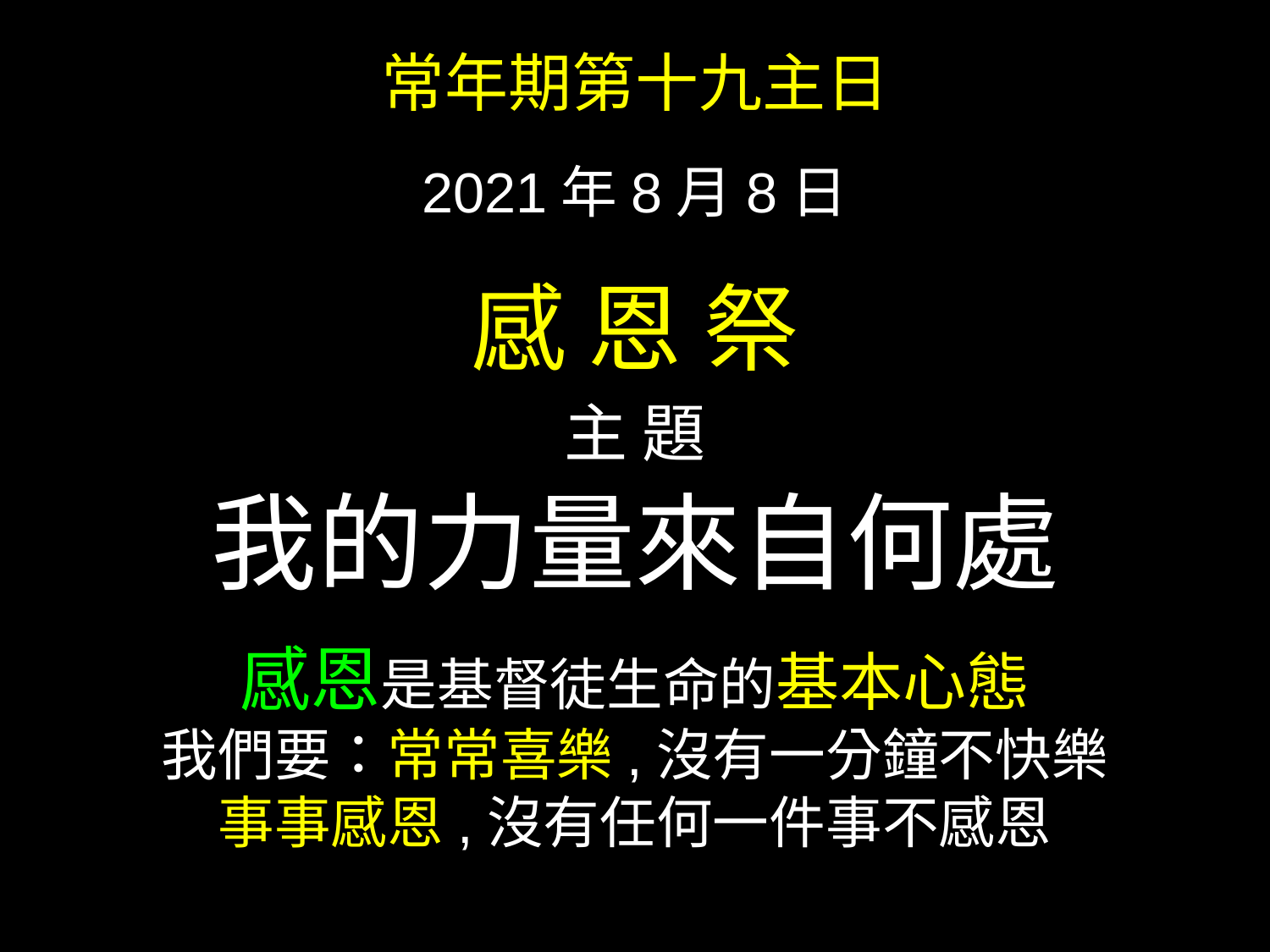

常年期第十九主日

2021年8月8日

感 恩 祭
主 題
我的力量來自何處
感恩是基督徒生命的基本心態
我們要：常常喜樂,沒有一分鐘不快樂
事事感恩,沒有任何一件事不感恩